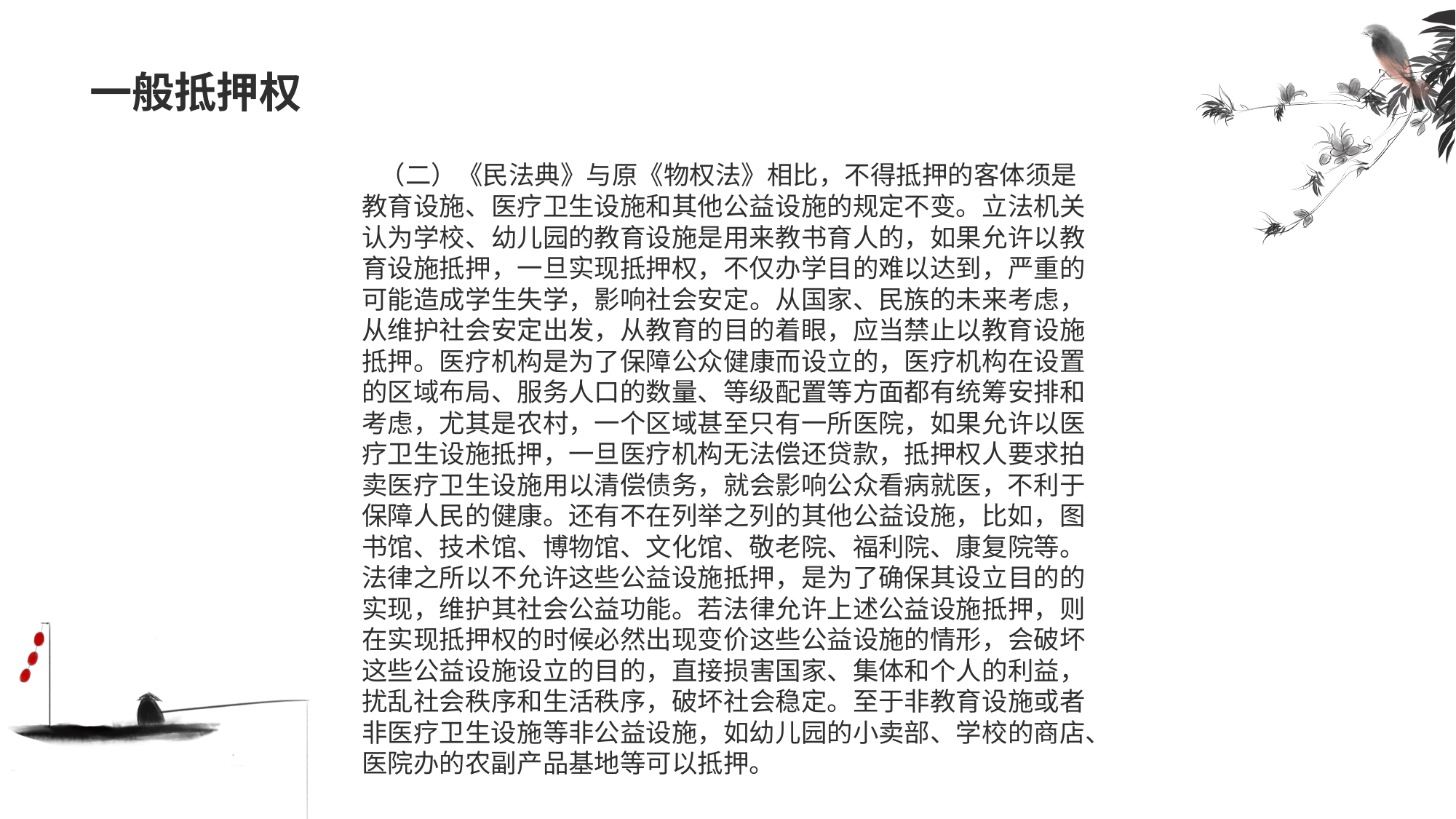

# 一般抵押权

  （二）《民法典》与原《物权法》相比，不得抵押的客体须是教育设施、医疗卫生设施和其他公益设施的规定不变。立法机关认为学校、幼儿园的教育设施是用来教书育人的，如果允许以教育设施抵押，一旦实现抵押权，不仅办学目的难以达到，严重的可能造成学生失学，影响社会安定。从国家、民族的未来考虑，从维护社会安定出发，从教育的目的着眼，应当禁止以教育设施抵押。医疗机构是为了保障公众健康而设立的，医疗机构在设置的区域布局、服务人口的数量、等级配置等方面都有统筹安排和考虑，尤其是农村，一个区域甚至只有一所医院，如果允许以医疗卫生设施抵押，一旦医疗机构无法偿还贷款，抵押权人要求拍卖医疗卫生设施用以清偿债务，就会影响公众看病就医，不利于保障人民的健康。还有不在列举之列的其他公益设施，比如，图书馆、技术馆、博物馆、文化馆、敬老院、福利院、康复院等。法律之所以不允许这些公益设施抵押，是为了确保其设立目的的实现，维护其社会公益功能。若法律允许上述公益设施抵押，则在实现抵押权的时候必然出现变价这些公益设施的情形，会破坏这些公益设施设立的目的，直接损害国家、集体和个人的利益，扰乱社会秩序和生活秩序，破坏社会稳定。至于非教育设施或者非医疗卫生设施等非公益设施，如幼儿园的小卖部、学校的商店、医院办的农副产品基地等可以抵押。
105